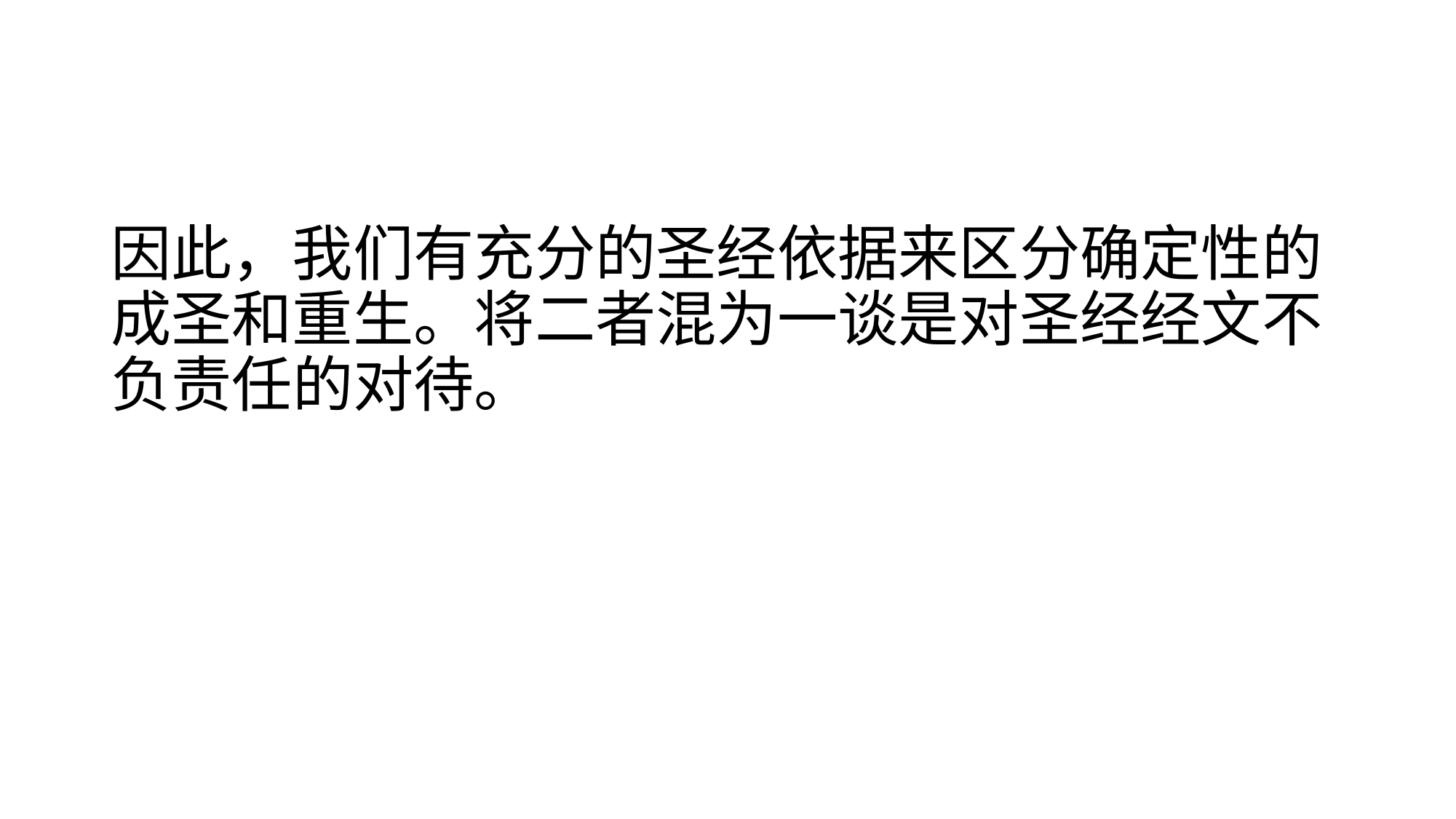

#
因此，我们有充分的圣经依据来区分确定性的成圣和重生。将二者混为一谈是对圣经经文不负责任的对待。